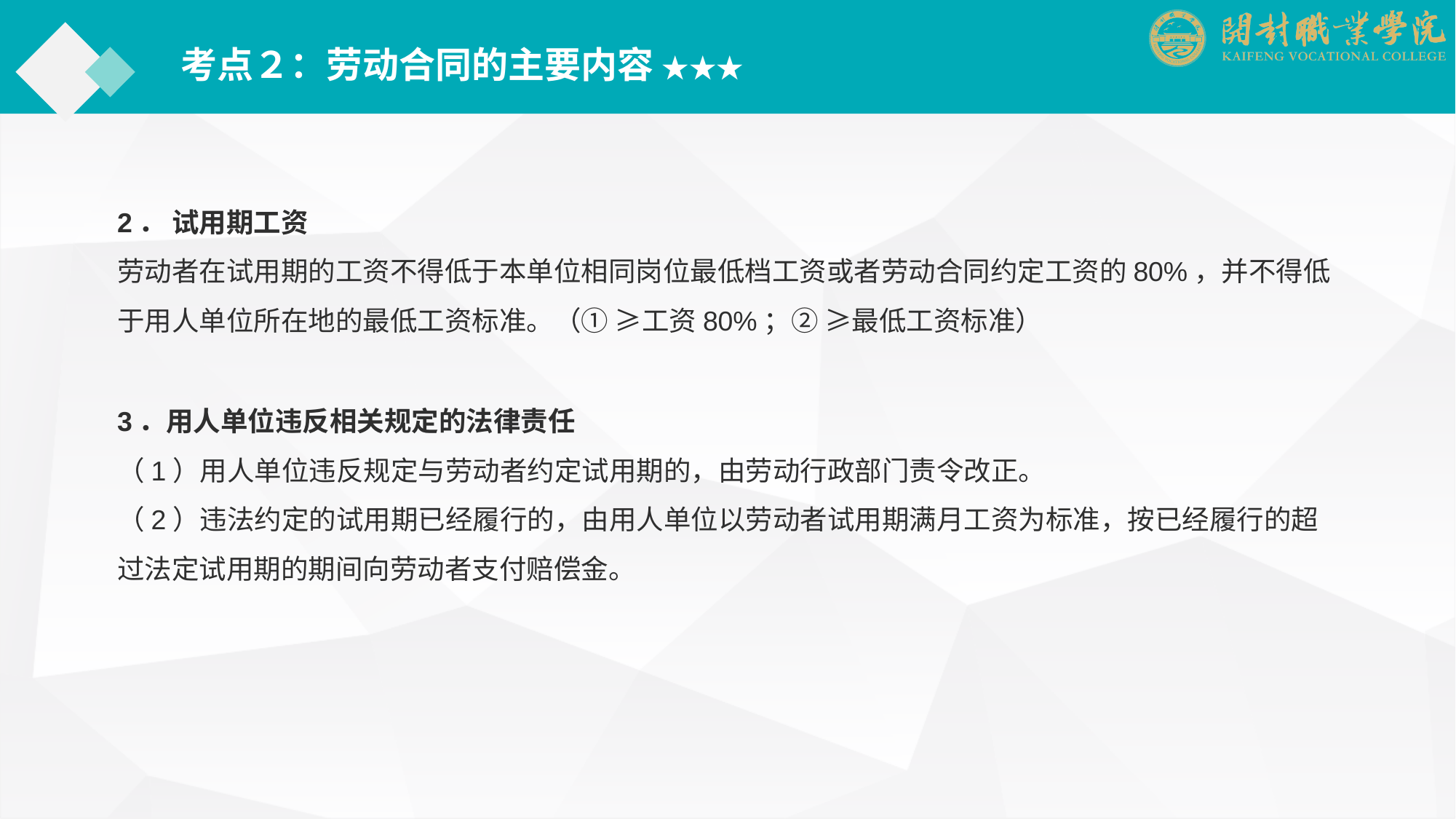

考点２：劳动合同的主要内容 ★★★
2． 试用期工资
劳动者在试用期的工资不得低于本单位相同岗位最低档工资或者劳动合同约定工资的80%，并不得低于用人单位所在地的最低工资标准。（① ≥工资80%；② ≥最低工资标准）
3．用人单位违反相关规定的法律责任
（1）用人单位违反规定与劳动者约定试用期的，由劳动行政部门责令改正。
（2）违法约定的试用期已经履行的，由用人单位以劳动者试用期满月工资为标准，按已经履行的超过法定试用期的期间向劳动者支付赔偿金。